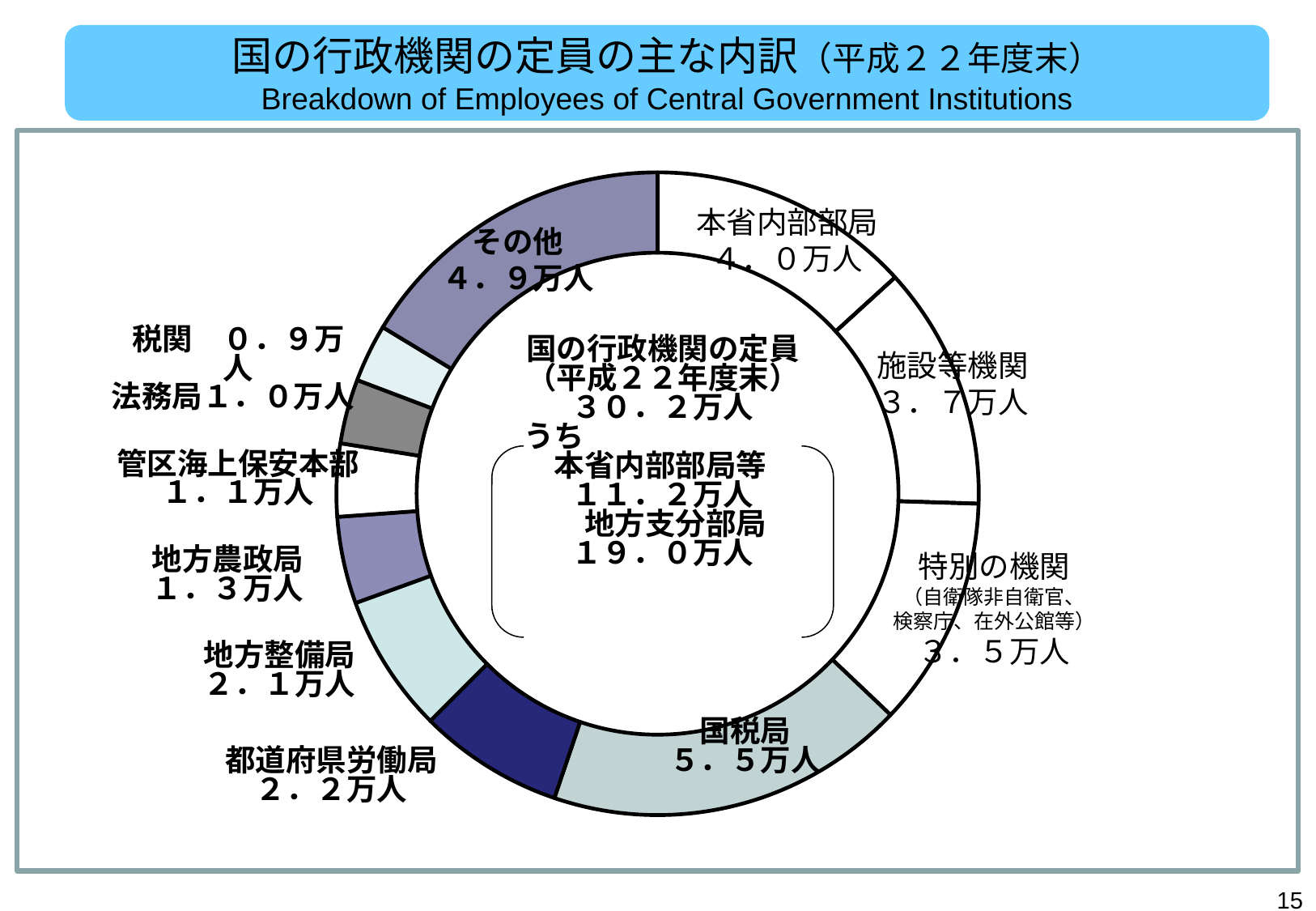

国の行政機関の定員の主な内訳（平成２２年度末）
Breakdown of Employees of Central Government Institutions

### Chart

| Category |  |  |  |
|---|---|---|---|
| 本省 | None | 40000.0 | None |
| 施設等機関 | None | 37000.0 | None |
| 特別の機関 | None | 35000.0 | None |
|  | None | None | None |
| 国税局 | None | 54735.0 | None |
| 都道府県労働局 | None | 22053.0 | None |
| 地方整備局 | None | 21040.0 | None |
| 地方農政局 | None | 13211.0 | None |
| 管区海上保安本部 | None | 11061.0 | None |
| 法務局 | None | 9792.0 | None |
| 税関 | None | 8794.0 | None |
| その他 | None | 49335.0 | None |
本省内部部局
４．０万人
その他
４．９万人
施設等機関
３．７万人

特別の機関
（自衛隊非自衛官、
検察庁、在外公館等）
３．５万人
15